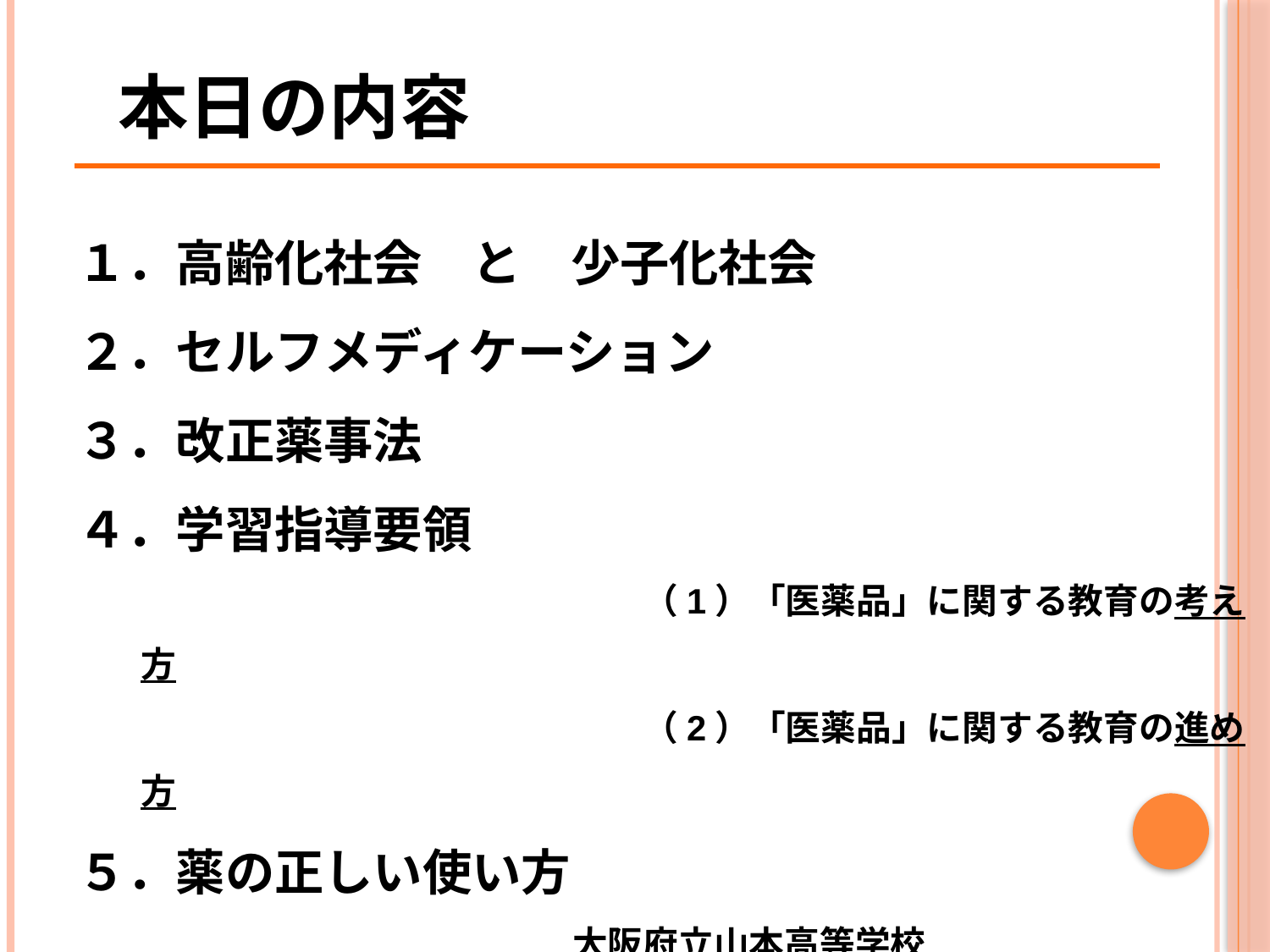

本日の内容
１．高齢化社会　と　少子化社会
２．セルフメディケーション
３．改正薬事法
４．学習指導要領
　　　　　　　　　　　　　　　　（1）「医薬品」に関する教育の考え方
　　　　　　　　　　　　　　　　（2）「医薬品」に関する教育の進め方
５．薬の正しい使い方
　　　　　　　　　　　　　　大阪府立山本高等学校
　　　　　　　　　　　　　　　　　　　　　　　　　　学校薬剤師　児玉広子